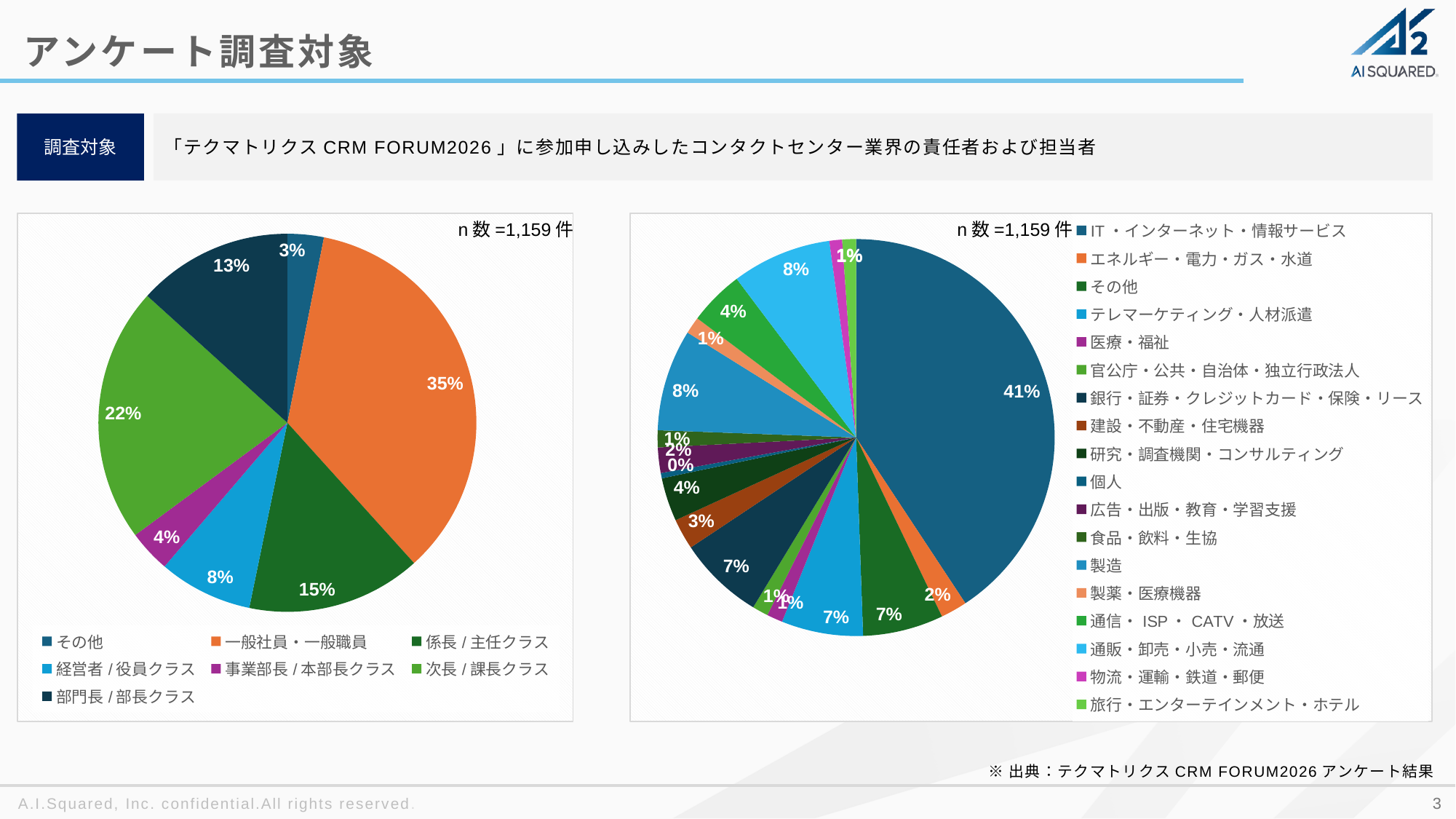

アンケート調査対象
調査対象
「テクマトリクスCRM FORUM2026」に参加申し込みしたコンタクトセンター業界の責任者および担当者
n数=1,159件

### Chart

| Category | 個数 / 【ENQ1】業種 |
|---|---|
| IT・インターネット・情報サービス | 472.0 |
| エネルギー・電力・ガス・水道 | 25.0 |
| その他 | 76.0 |
| テレマーケティング・人材派遣 | 77.0 |
| 医療・福祉 | 15.0 |
| 官公庁・公共・自治体・独立行政法人 | 15.0 |
| 銀行・証券・クレジットカード・保険・リース | 81.0 |
| 建設・不動産・住宅機器 | 29.0 |
| 研究・調査機関・コンサルティング | 41.0 |
| 個人 | 5.0 |
| 広告・出版・教育・学習支援 | 24.0 |
| 食品・飲料・生協 | 16.0 |
| 製造 | 96.0 |
| 製薬・医療機器 | 16.0 |
| 通信・ISP・CATV・放送 | 52.0 |
| 通販・卸売・小売・流通 | 94.0 |
| 物流・運輸・鉄道・郵便 | 12.0 |
| 旅行・エンターテインメント・ホテル | 13.0 |
n数=1,159件

### Chart

| Category | 個数 / 役職クラス |
|---|---|
| その他 | 36.0 |
| 一般社員・一般職員 | 408.0 |
| 係長/主任クラス | 173.0 |
| 経営者/役員クラス | 93.0 |
| 事業部長/本部長クラス | 42.0 |
| 次長/課長クラス | 253.0 |
| 部門長/部長クラス | 154.0 |
※出典：テクマトリクスCRM FORUM2026アンケート結果